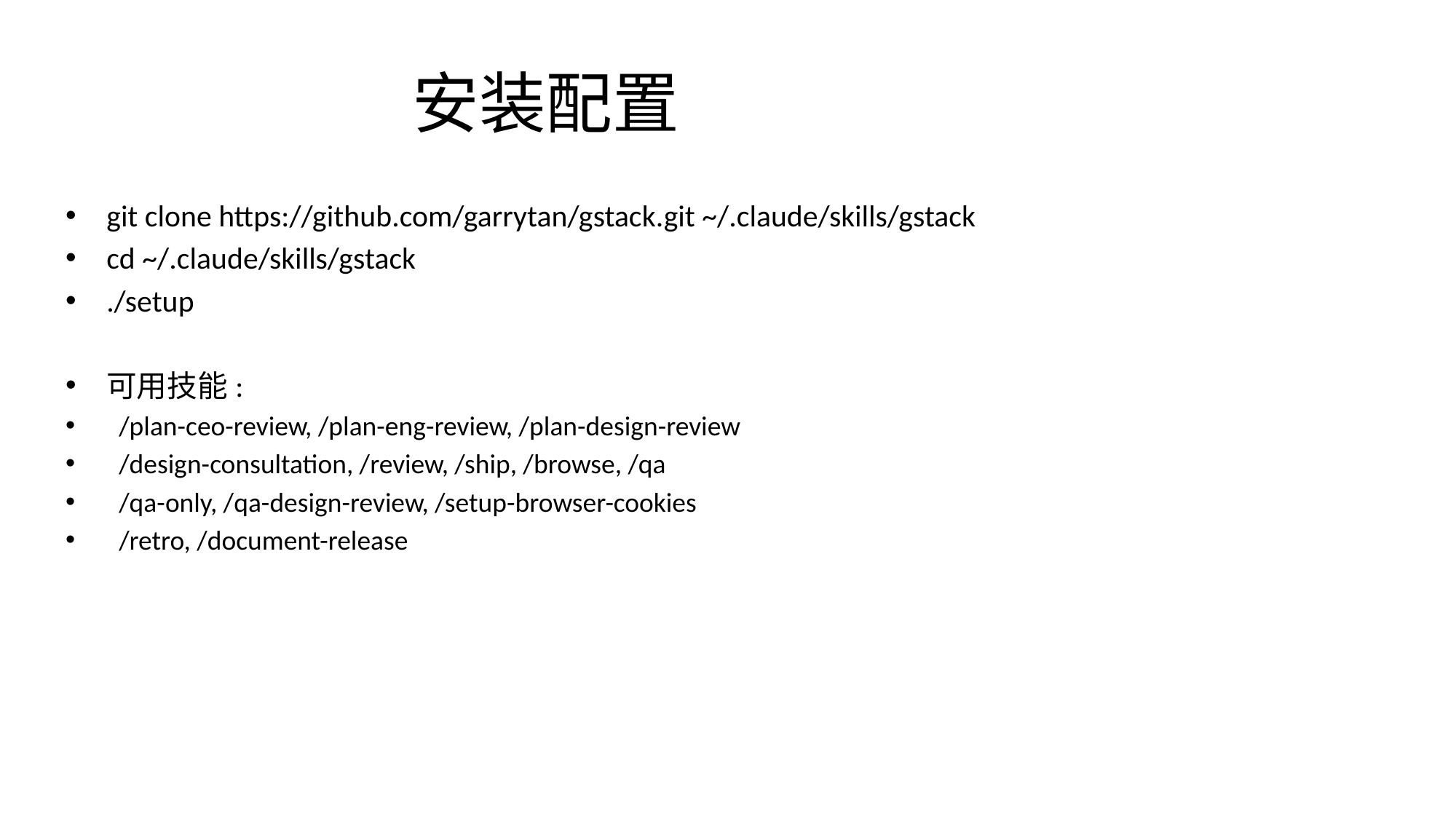

# 安装配置
git clone https://github.com/garrytan/gstack.git ~/.claude/skills/gstack
cd ~/.claude/skills/gstack
./setup

可用技能:
  /plan-ceo-review, /plan-eng-review, /plan-design-review
  /design-consultation, /review, /ship, /browse, /qa
  /qa-only, /qa-design-review, /setup-browser-cookies
  /retro, /document-release